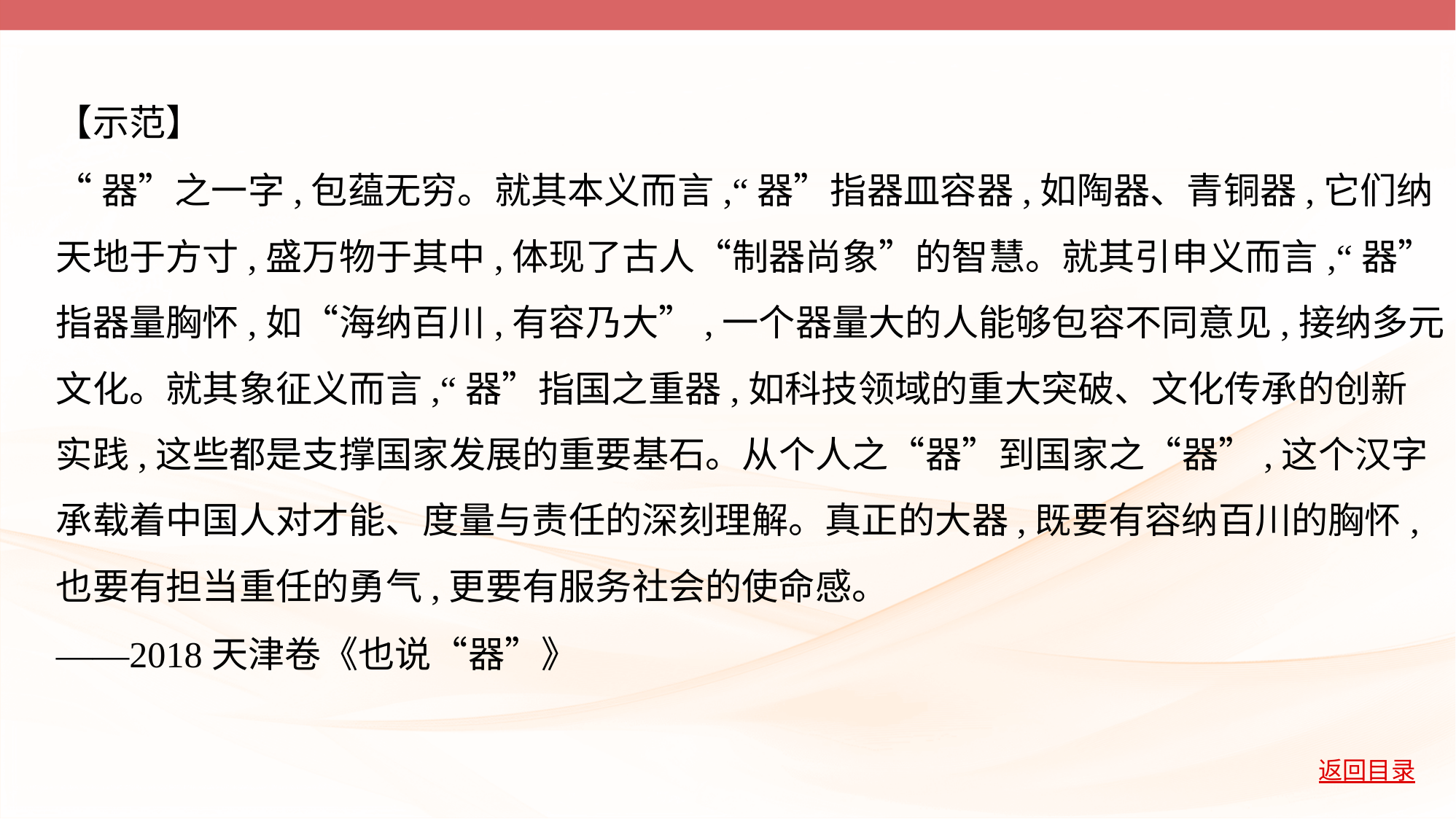

【示范】
“器”之一字,包蕴无穷。就其本义而言,“器”指器皿容器,如陶器、青铜器,它们纳
天地于方寸,盛万物于其中,体现了古人“制器尚象”的智慧。就其引申义而言,“器”
指器量胸怀,如“海纳百川,有容乃大”,一个器量大的人能够包容不同意见,接纳多元
文化。就其象征义而言,“器”指国之重器,如科技领域的重大突破、文化传承的创新
实践,这些都是支撑国家发展的重要基石。从个人之“器”到国家之“器”,这个汉字
承载着中国人对才能、度量与责任的深刻理解。真正的大器,既要有容纳百川的胸怀,
也要有担当重任的勇气,更要有服务社会的使命感。
——2018天津卷《也说“器”》